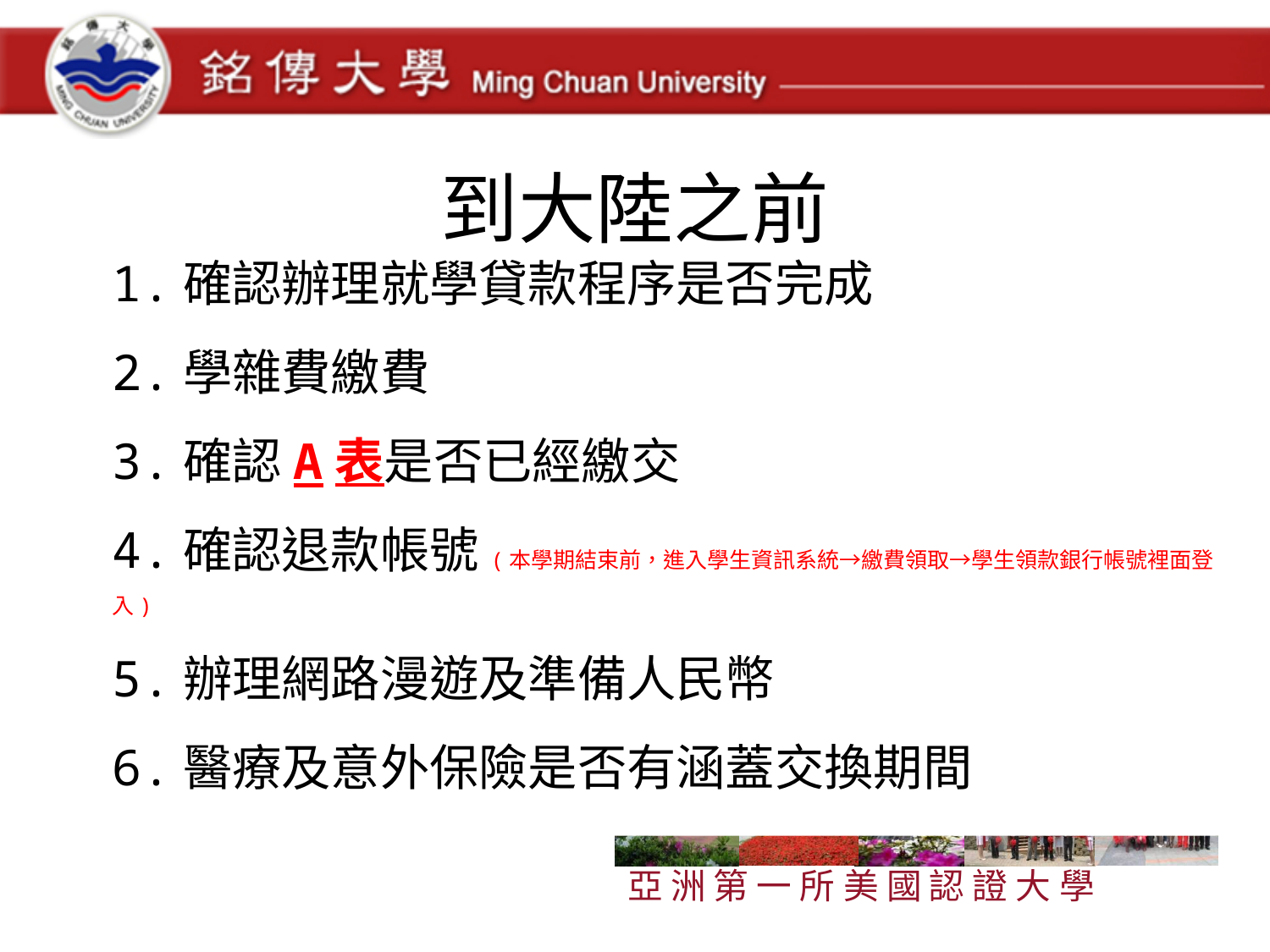

# 到大陸之前
1.確認辦理就學貸款程序是否完成
2.學雜費繳費
3.確認A表是否已經繳交
4.確認退款帳號(本學期結束前，進入學生資訊系統→繳費領取→學生領款銀行帳號裡面登入)
5.辦理網路漫遊及準備人民幣
6.醫療及意外保險是否有涵蓋交換期間